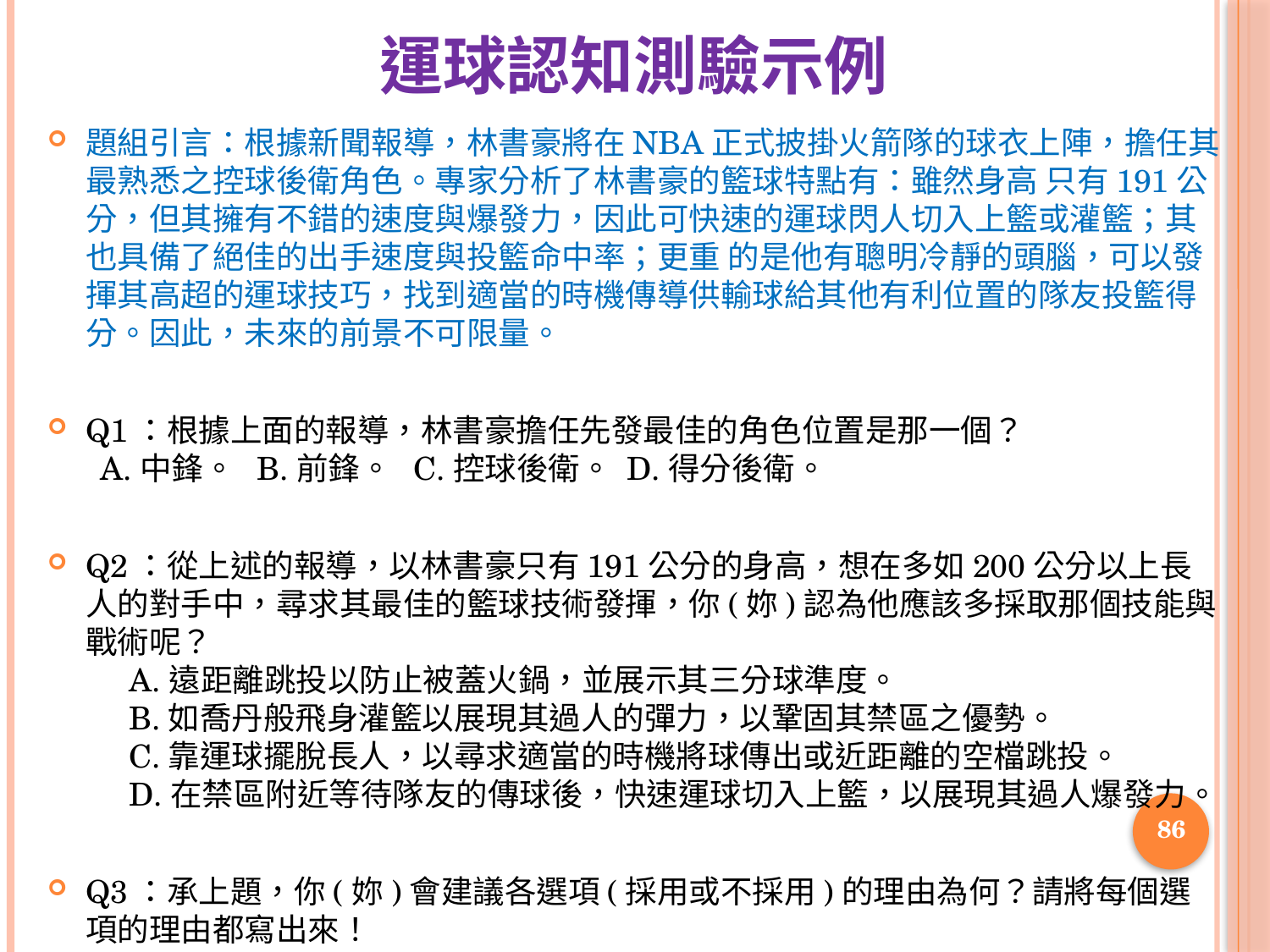

# 運球認知測驗示例
題組引言：根據新聞報導，林書豪將在NBA正式披掛火箭隊的球衣上陣，擔任其 最熟悉之控球後衛角色。專家分析了林書豪的籃球特點有：雖然身高 只有191公分，但其擁有不錯的速度與爆發力，因此可快速的運球閃人切入上籃或灌籃；其也具備了絕佳的出手速度與投籃命中率；更重 的是他有聰明冷靜的頭腦，可以發揮其高超的運球技巧，找到適當的時機傳導供輸球給其他有利位置的隊友投籃得分。因此，未來的前景不可限量。

Q1：根據上面的報導，林書豪擔任先發最佳的角色位置是那一個？
 A.中鋒。  B.前鋒。  C.控球後衛。 D.得分後衛。

Q2：從上述的報導，以林書豪只有191公分的身高，想在多如200公分以上長人的對手中，尋求其最佳的籃球技術發揮，你(妳)認為他應該多採取那個技能與戰術呢？
     A.遠距離跳投以防止被蓋火鍋，並展示其三分球準度。
     B.如喬丹般飛身灌籃以展現其過人的彈力，以鞏固其禁區之優勢。
     C.靠運球擺脫長人，以尋求適當的時機將球傳出或近距離的空檔跳投。
     D.在禁區附近等待隊友的傳球後，快速運球切入上籃，以展現其過人爆發力。

Q3：承上題，你(妳)會建議各選項(採用或不採用)的理由為何？請將每個選項的理由都寫出來！
86